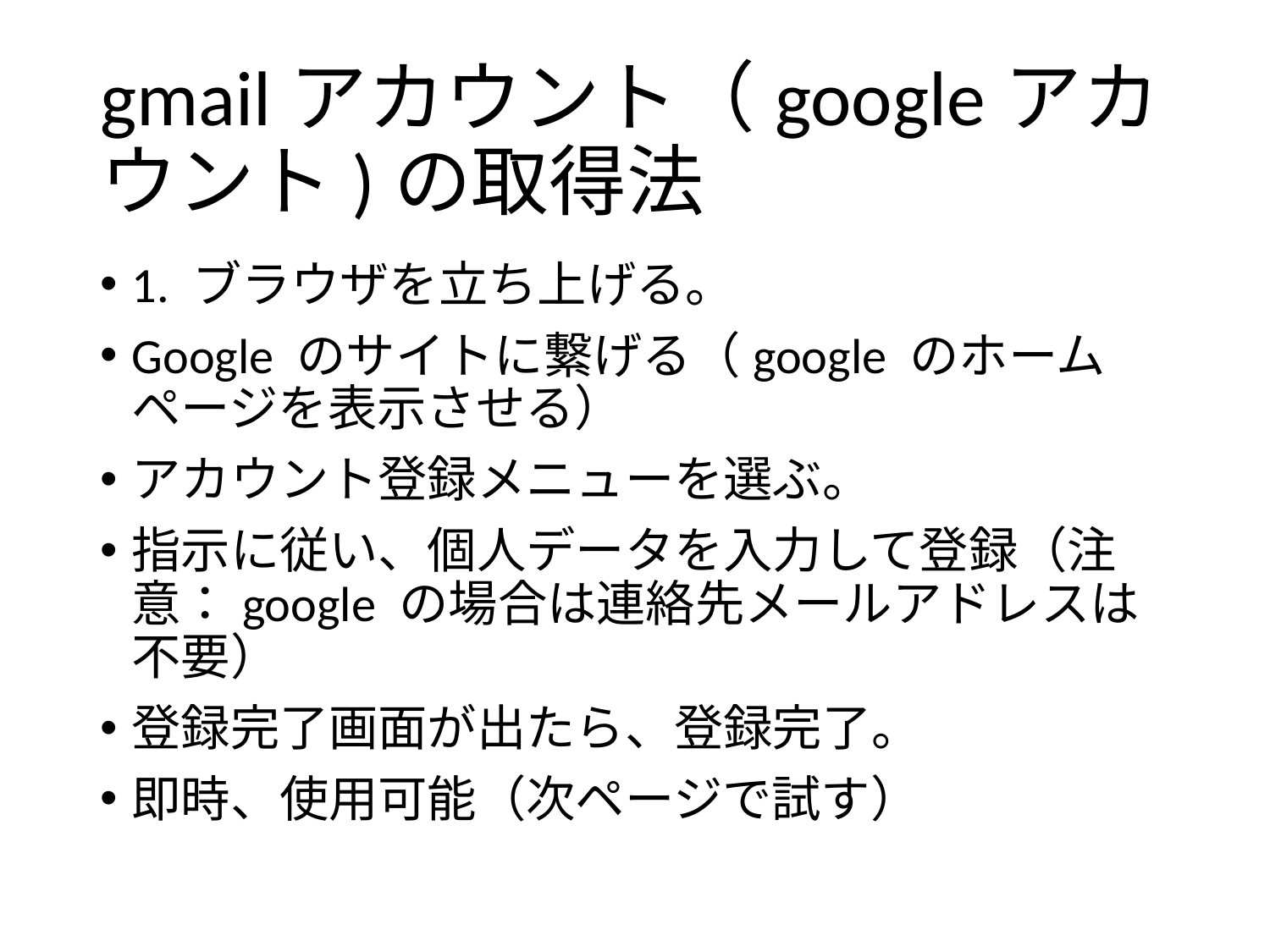

# gmailアカウント（googleアカウント)の取得法
1. ブラウザを立ち上げる。
Google のサイトに繋げる（google のホームページを表示させる）
アカウント登録メニューを選ぶ。
指示に従い、個人データを入力して登録（注意：google の場合は連絡先メールアドレスは不要）
登録完了画面が出たら、登録完了。
即時、使用可能（次ページで試す）